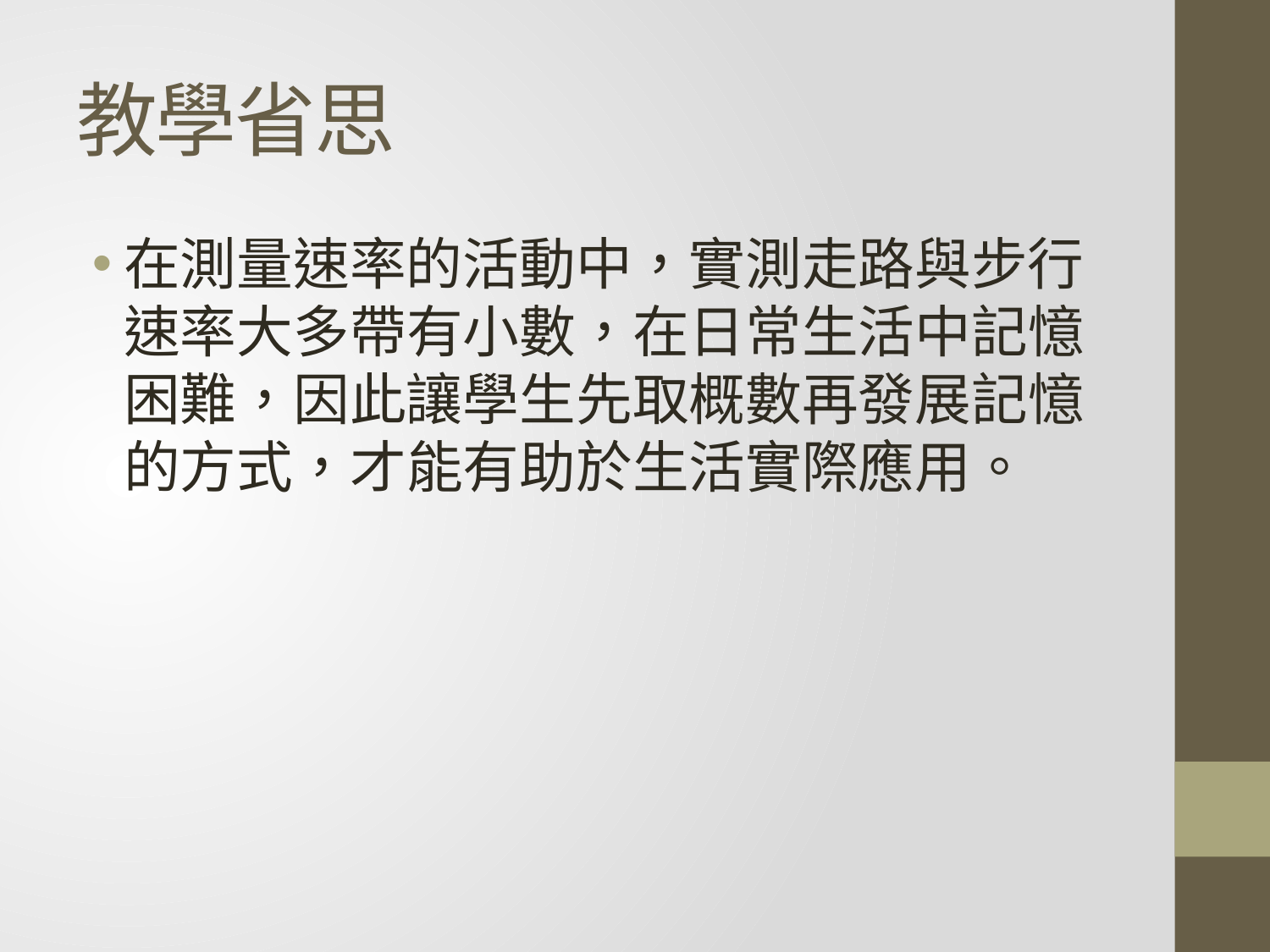

# 教學省思
在測量速率的活動中，實測走路與步行速率大多帶有小數，在日常生活中記憶困難，因此讓學生先取概數再發展記憶的方式，才能有助於生活實際應用。